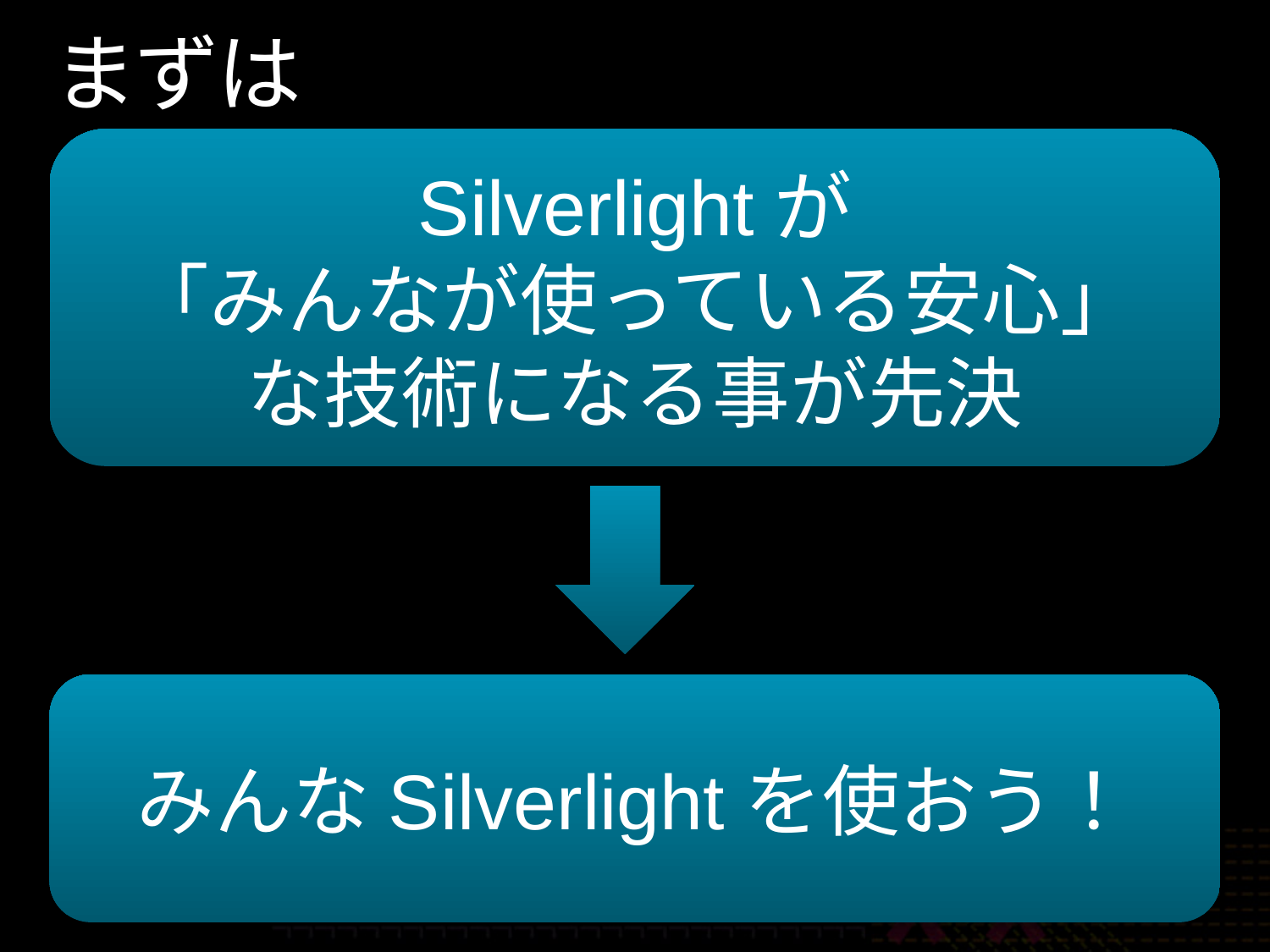

# まずは
Silverlightが
「みんなが使っている安心」
な技術になる事が先決

みんなSilverlightを使おう！